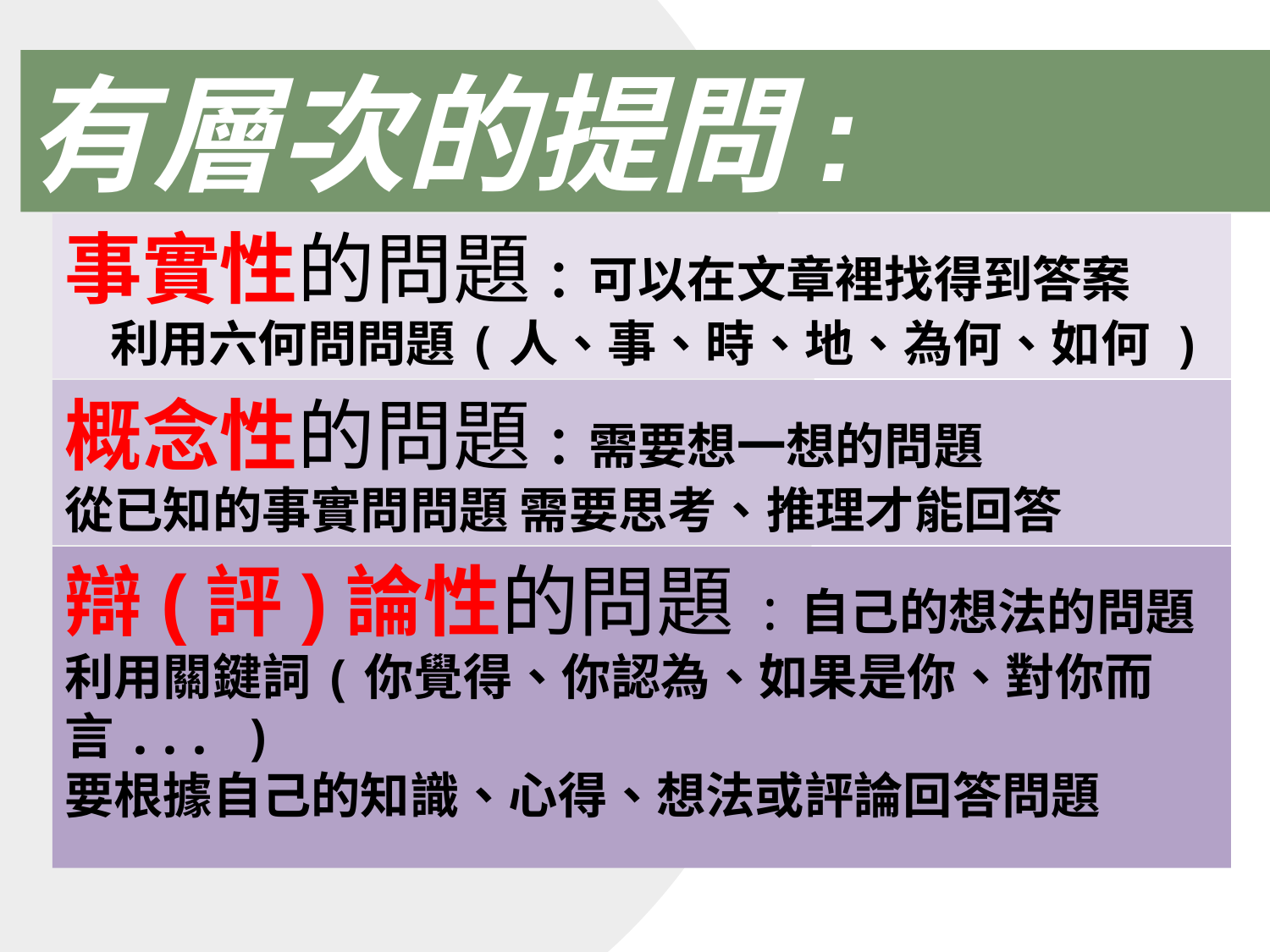

有層次的提問:
事實性的問題:可以在文章裡找得到答案
   利用六何問問題(人、事、時、地、為何、如何 )
概念性的問題:需要想一想的問題
從已知的事實問問題 需要思考、推理才能回答
辯(評)論性的問題:自己的想法的問題
利用關鍵詞(你覺得、你認為、如果是你、對你而言... )
要根據自己的知識、心得、想法或評論回答問題